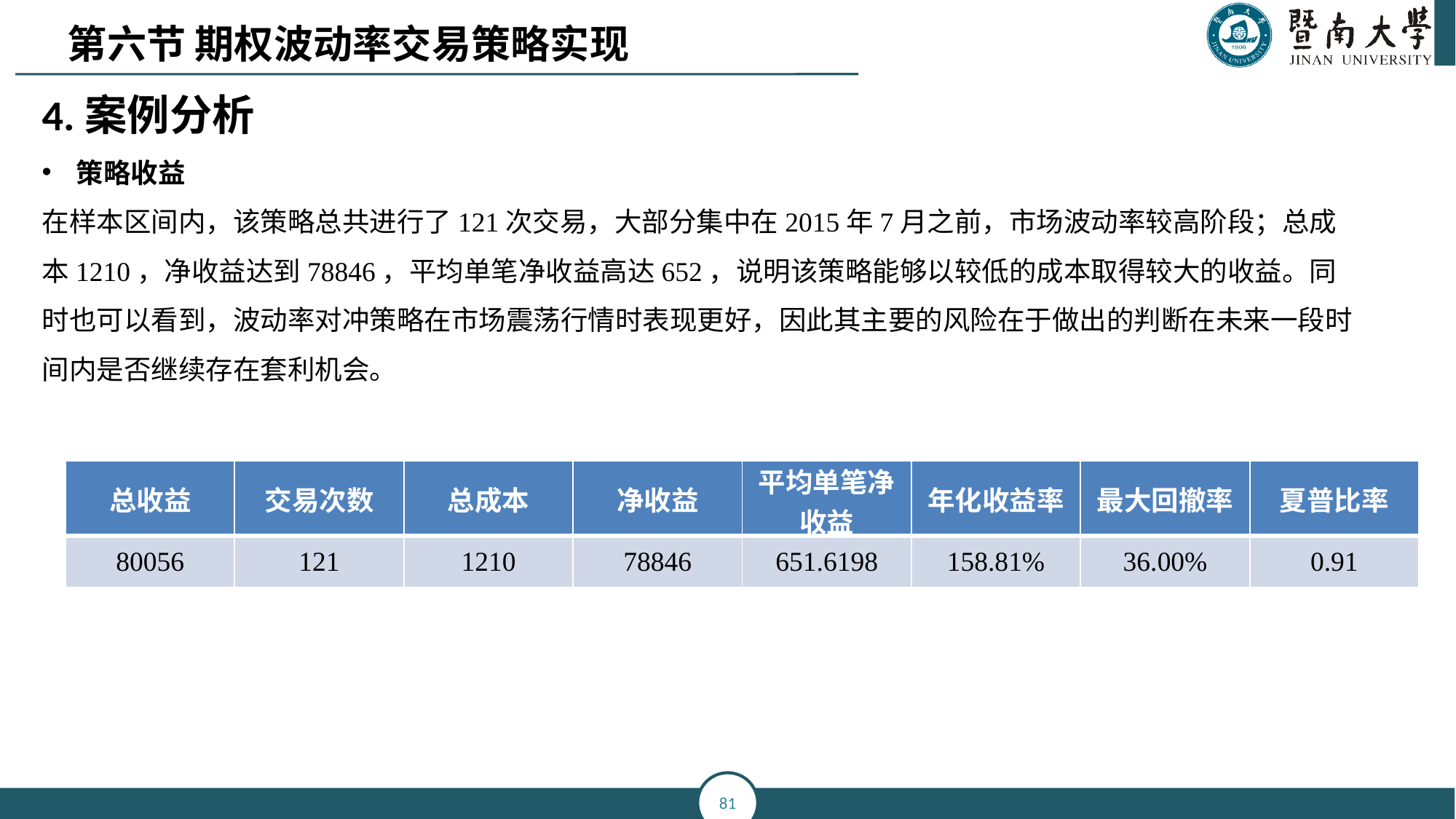

第六节 期权波动率交易策略实现
4.案例分析
策略收益
在样本区间内，该策略总共进行了121次交易，大部分集中在2015年7月之前，市场波动率较高阶段；总成本1210，净收益达到78846，平均单笔净收益高达652，说明该策略能够以较低的成本取得较大的收益。同时也可以看到，波动率对冲策略在市场震荡行情时表现更好，因此其主要的风险在于做出的判断在未来一段时间内是否继续存在套利机会。
| 总收益 | 交易次数 | 总成本 | 净收益 | 平均单笔净收益 | 年化收益率 | 最大回撤率 | 夏普比率 |
| --- | --- | --- | --- | --- | --- | --- | --- |
| 80056 | 121 | 1210 | 78846 | 651.6198 | 158.81% | 36.00% | 0.91 |